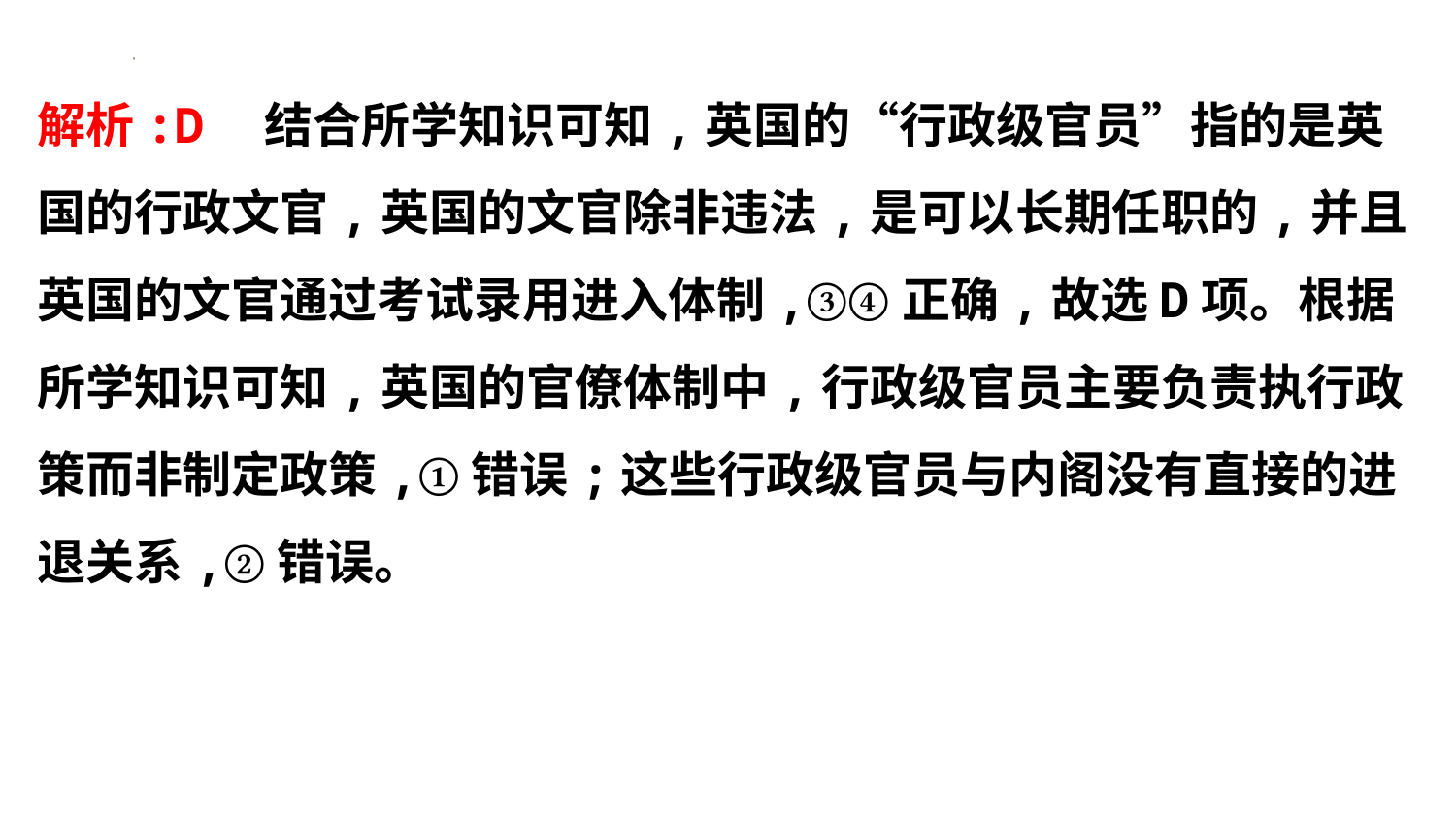

解析:D　结合所学知识可知,英国的“行政级官员”指的是英国的行政文官,英国的文官除非违法,是可以长期任职的,并且英国的文官通过考试录用进入体制,③④正确,故选D项。根据所学知识可知,英国的官僚体制中,行政级官员主要负责执行政策而非制定政策,①错误;这些行政级官员与内阁没有直接的进退关系,②错误。